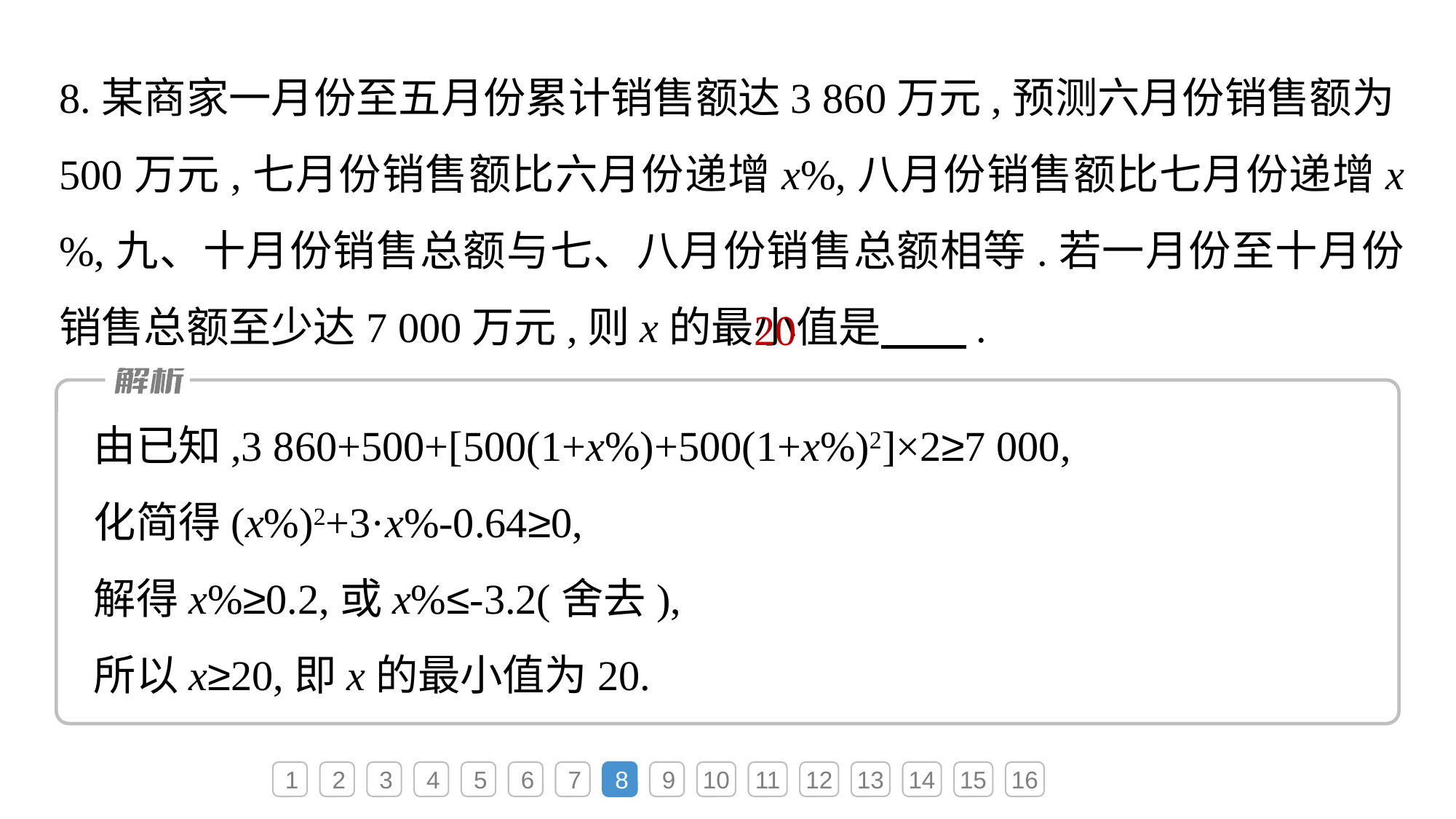

8.某商家一月份至五月份累计销售额达3 860万元,预测六月份销售额为500万元,七月份销售额比六月份递增x%,八月份销售额比七月份递增x%,九、十月份销售总额与七、八月份销售总额相等.若一月份至十月份销售总额至少达7 000万元,则x的最小值是　　.
20

由已知,3 860+500+[500(1+x%)+500(1+x%)2]×2≥7 000,
化简得(x%)2+3·x%-0.64≥0,
解得x%≥0.2,或x%≤-3.2(舍去),
所以x≥20,即x的最小值为20.
1
2
3
4
5
6
7
8
9
10
11
12
13
14
15
16